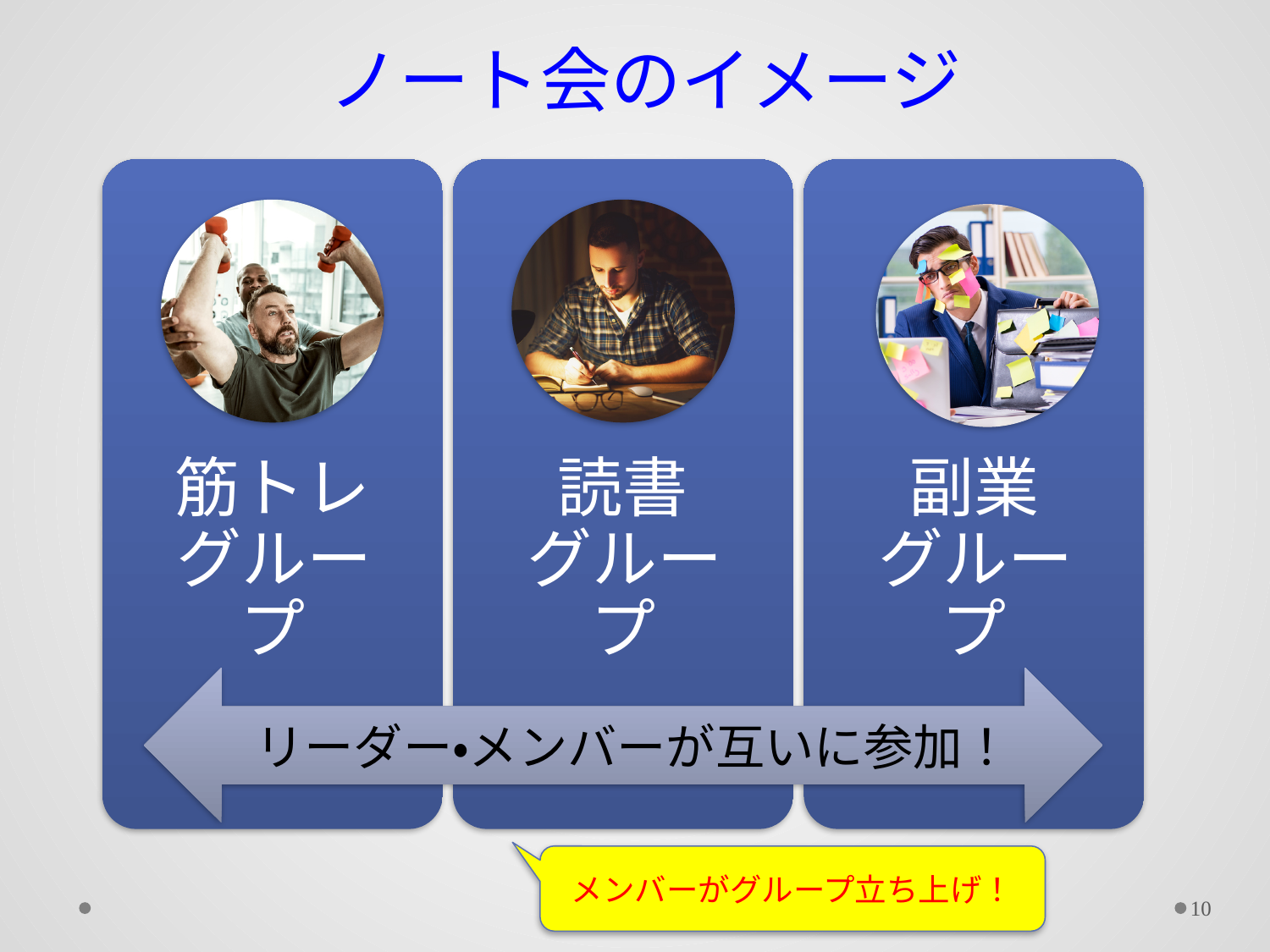

# ノート会のイメージ
筋トレ
グループ
読書
グループ
副業
グループ
リーダー・メンバーが互いに参加！
メンバーがグループ立ち上げ！
10